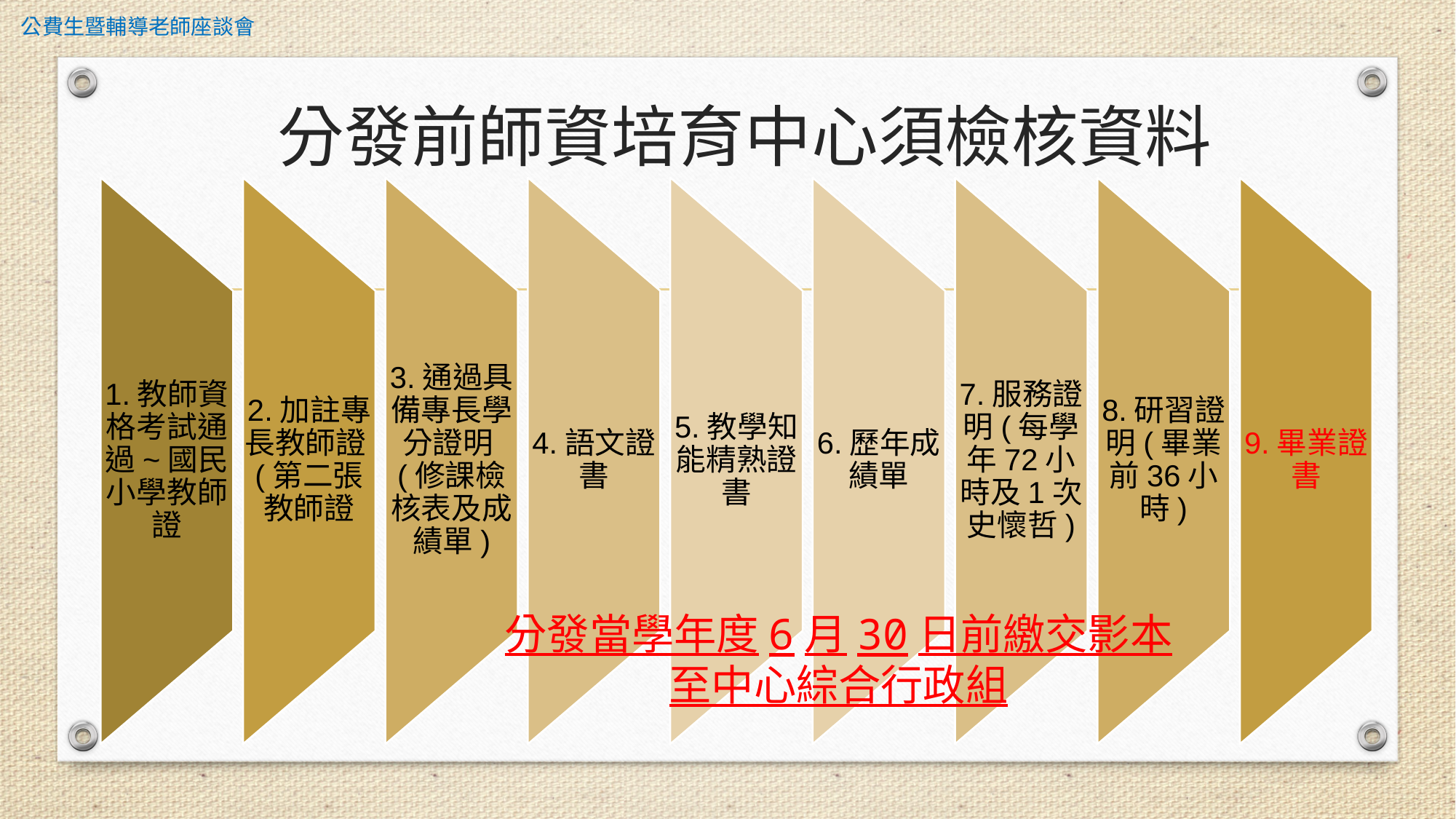

# 分發前師資培育中心須檢核資料
1.教師資格考試通過~國民小學教師證
2.加註專長教師證(第二張教師證
3.通過具備專長學分證明(修課檢核表及成績單)
4.語文證書
5.教學知能精熟證書
6.歷年成績單
7.服務證明(每學年72小時及1次史懷哲)
8.研習證明(畢業前36小時)
9.畢業證書
分發當學年度6月30日前繳交影本
至中心綜合行政組